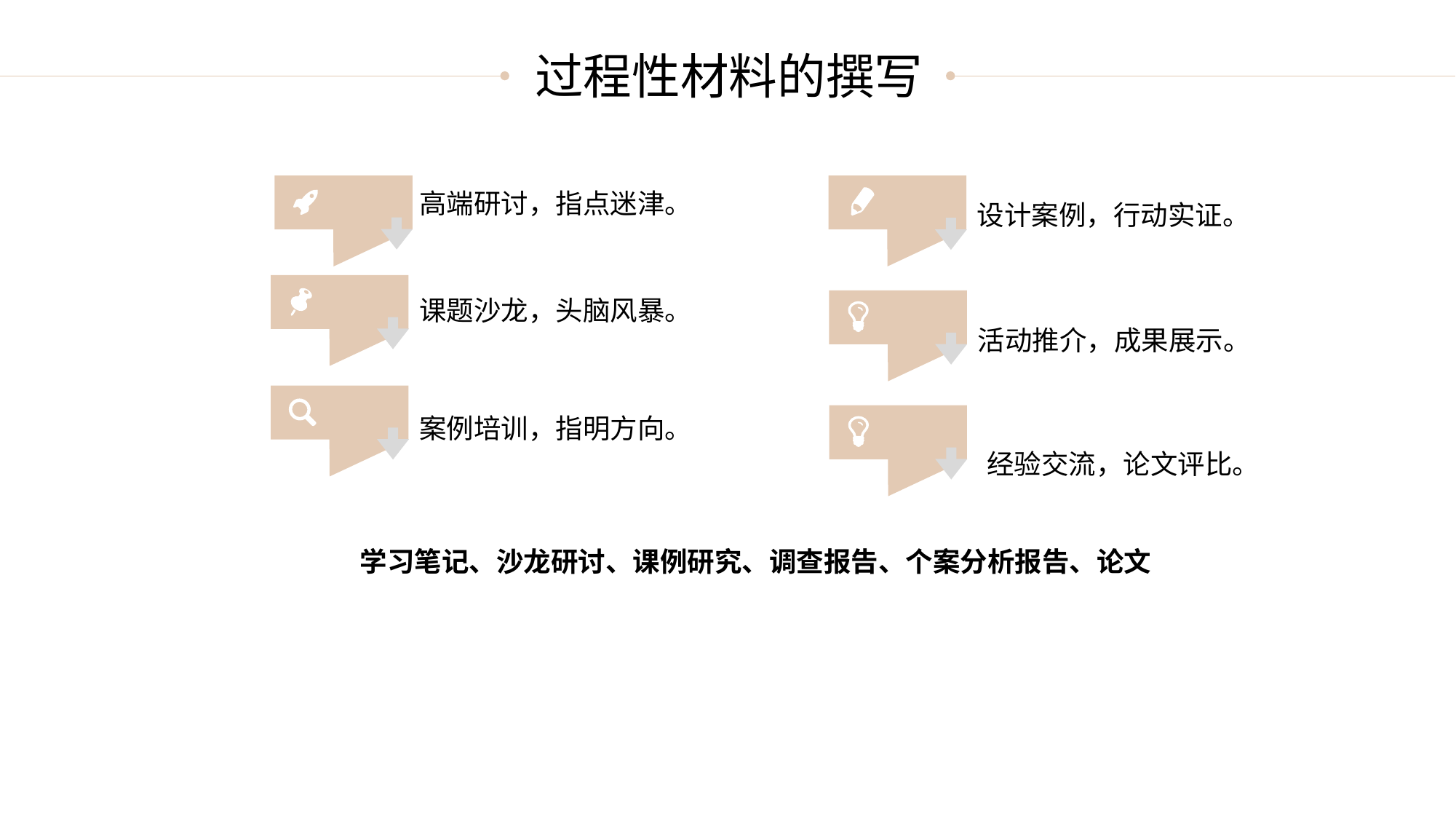

过程性材料的撰写

设计案例，行动实证。

高端研讨，指点迷津。

课题沙龙，头脑风暴。

活动推介，成果展示。

案例培训，指明方向。

经验交流，论文评比。
学习笔记、沙龙研讨、课例研究、调查报告、个案分析报告、论文